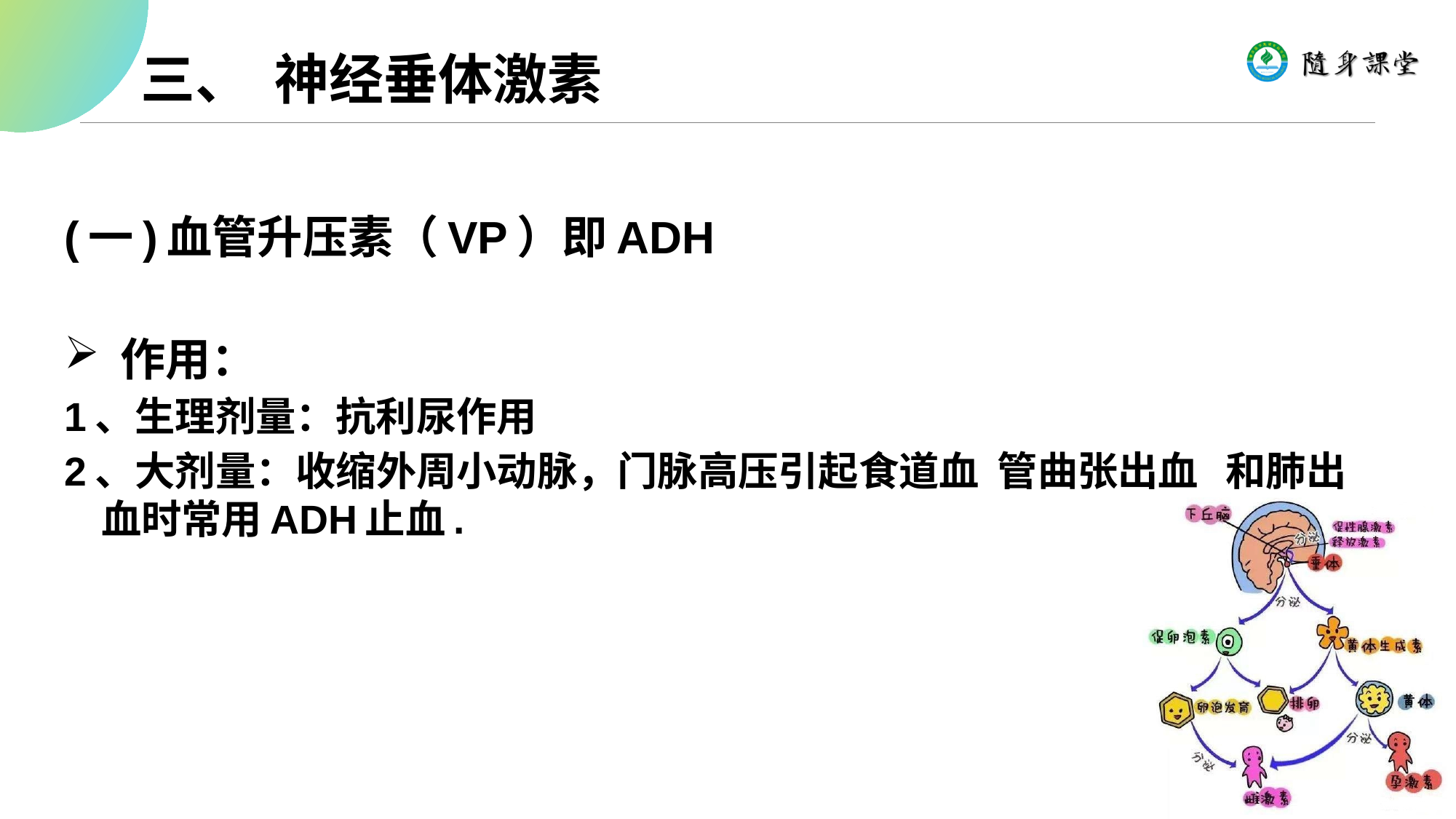

三、  神经垂体激素
(一)血管升压素（VP）即ADH

 作用：
1、生理剂量：抗利尿作用
2、大剂量：收缩外周小动脉，门脉高压引起食道血  管曲张出血   和肺出血时常用ADH止血.